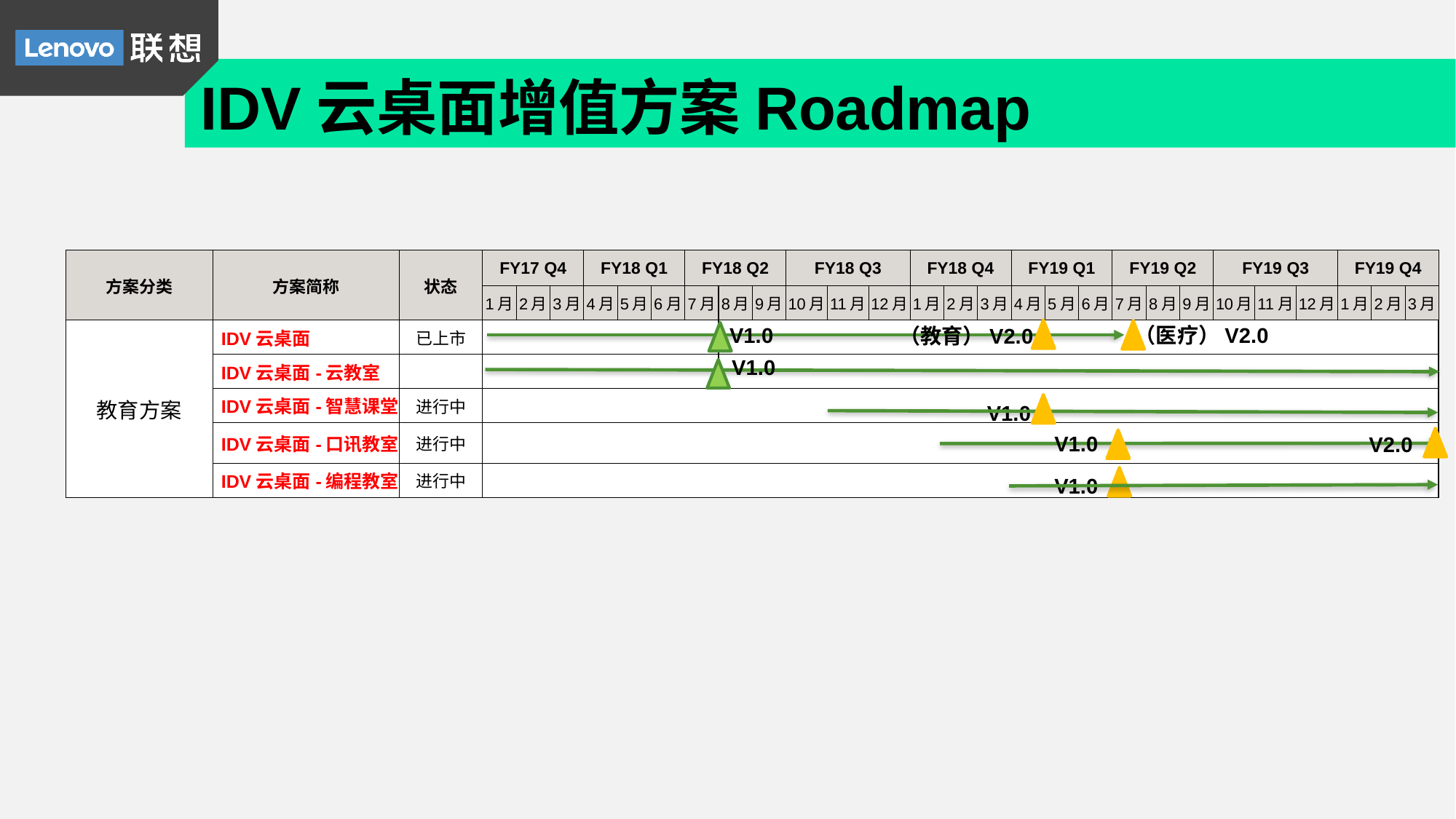

IDV云桌面增值方案Roadmap
| 方案分类 | 方案简称 | 状态 | FY17 Q4 |  |  | FY18 Q1 |  |  | FY18 Q2 |  |  | FY18 Q3 |  |  | FY18 Q4 |  |  | FY19 Q1 |  |  | FY19 Q2 |  |  | FY19 Q3 |  |  | FY19 Q4 |  |  |
| --- | --- | --- | --- | --- | --- | --- | --- | --- | --- | --- | --- | --- | --- | --- | --- | --- | --- | --- | --- | --- | --- | --- | --- | --- | --- | --- | --- | --- | --- |
|  |  |  | 1月 | 2月 | 3月 | 4月 | 5月 | 6月 | 7月 | 8月 | 9月 | 10月 | 11月 | 12月 | 1月 | 2月 | 3月 | 4月 | 5月 | 6月 | 7月 | 8月 | 9月 | 10月 | 11月 | 12月 | 1月 | 2月 | 3月 |
| 教育方案 | IDV云桌面 | 已上市 |  |  |  |  |  |  |  |  |  |  |  |  |  |  |  |  |  |  |  |  |  |  |  |  |  |  |  |
|  | IDV云桌面-云教室 |  |  |  |  |  |  |  |  |  |  |  |  |  |  |  |  |  |  |  |  |  |  |  |  |  |  |  |  |
|  | IDV云桌面-智慧课堂 | 进行中 |  |  |  |  |  |  |  |  |  |  |  |  |  |  |  |  |  |  |  |  |  |  |  |  |  |  |  |
|  | IDV云桌面-口讯教室 | 进行中 |  |  |  |  |  |  |  |  |  |  |  |  |  |  |  |  |  |  |  |  |  |  |  |  |  |  |  |
|  | IDV云桌面-编程教室 | 进行中 |  |  |  |  |  |  |  |  |  |  |  |  |  |  |  |  |  |  |  |  |  |  |  |  |  |  |  |
V1.0
（医疗）V2.0
（教育）V2.0

V1.0

V1.0

V1.0
V2.0

V1.0